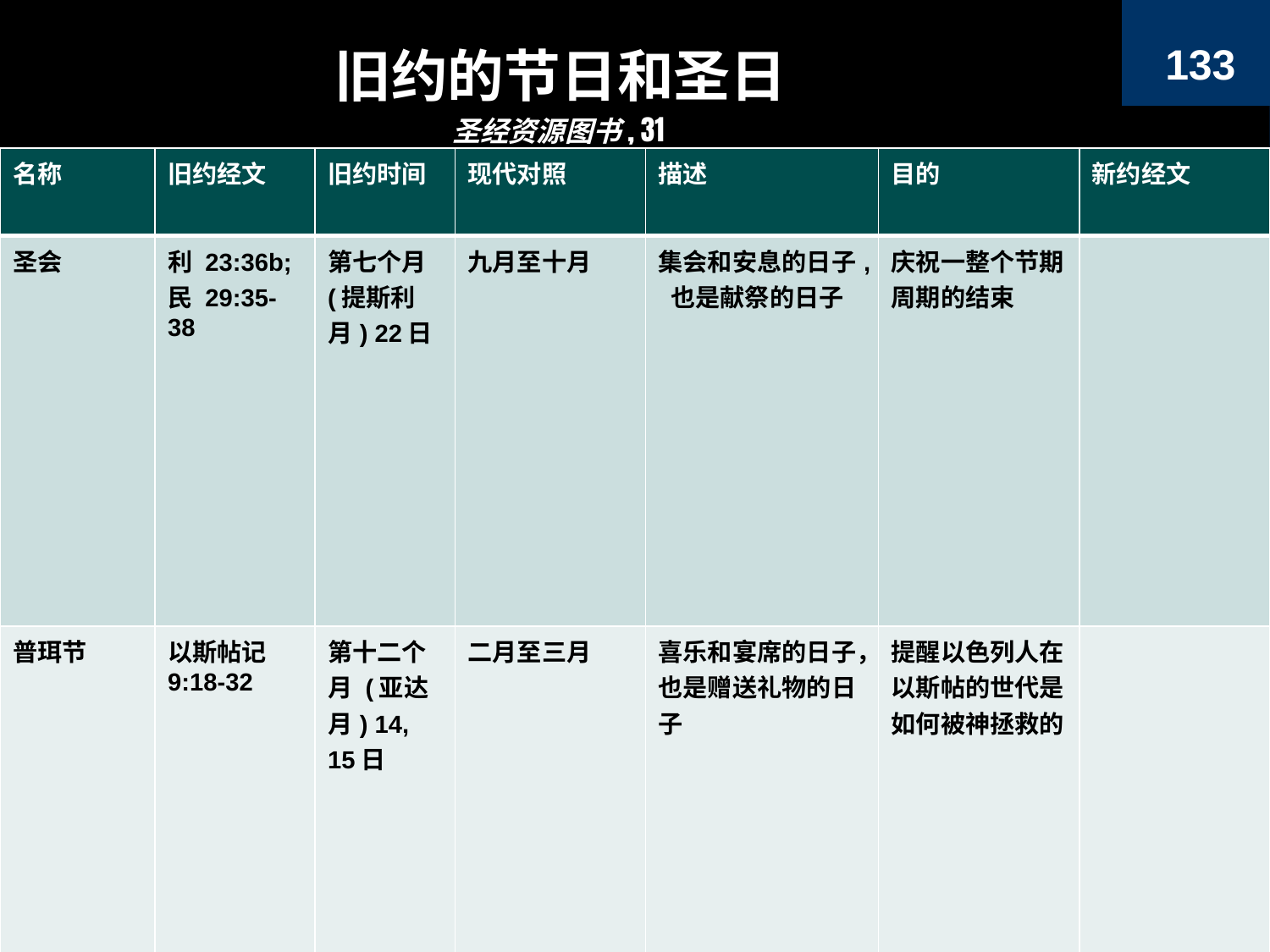

旧约的节日和圣日
133
圣经资源图书, 31
| 名称 | 旧约经文 | 旧约时间 | 现代对照 | 描述 | 目的 | 新约经文 |
| --- | --- | --- | --- | --- | --- | --- |
| 圣会 | 利 23:36b; 民 29:35-38 | 第七个月 (提斯利月) 22日 | 九月至十月 | 集会和安息的日子, 也是献祭的日子 | 庆祝一整个节期周期的结束 |  |
| 普珥节 | 以斯帖记 9:18-32 | 第十二个月 (亚达月) 14, 15日 | 二月至三月 | 喜乐和宴席的日子，也是赠送礼物的日子 | 提醒以色列人在以斯帖的世代是如何被神拯救的 |  |